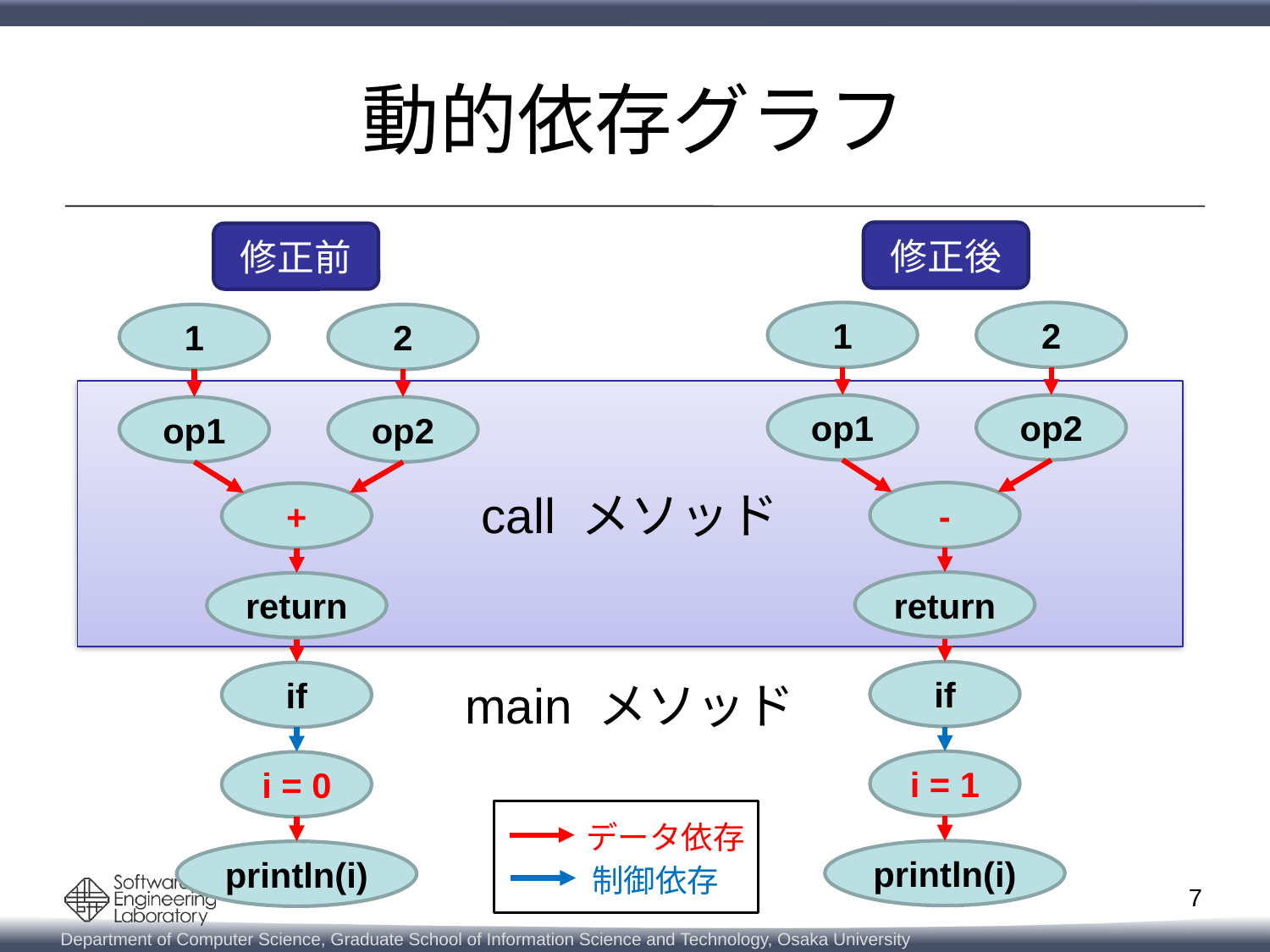

# 動的依存グラフ
修正後
修正前
1
2
1
2
call メソッド
op1
op2
op1
op2
-
+
return
return
if
if
main メソッド
i = 1
i = 0

データ依存
println(i)
println(i)
制御依存
7